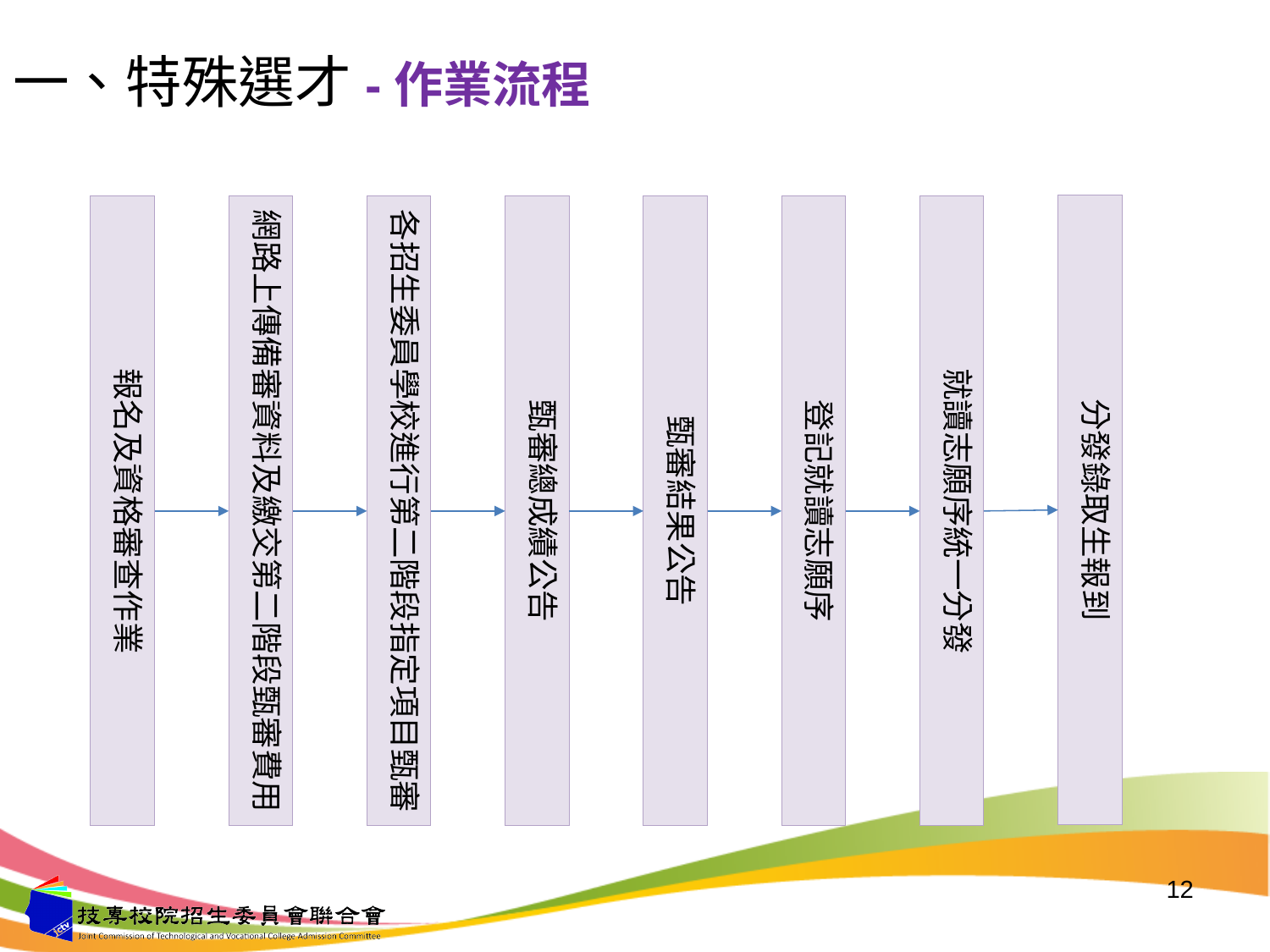

# 一、特殊選才-作業流程
分發錄取生報到
報名及資格審查作業
網路上傳備審資料及繳交第二階段甄審費用
各招生委員學校進行第二階段指定項目甄審
甄審總成績公告
甄審結果公告
登記就讀志願序
就讀志願序統一分發
12